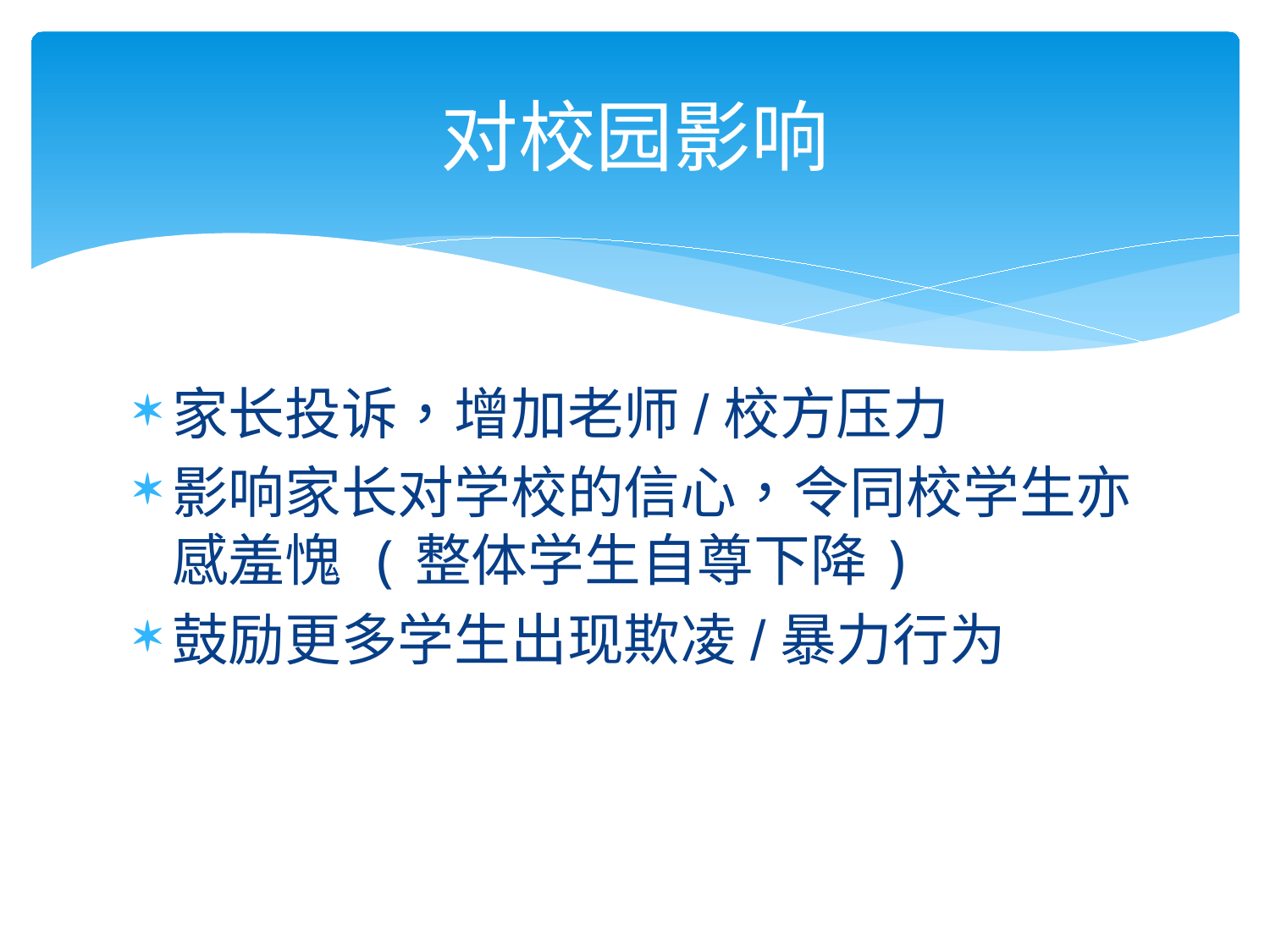

# 对校园影响
家长投诉，增加老师/校方压力
影响家长对学校的信心，令同校学生亦感羞愧 (整体学生自尊下降)
鼓励更多学生出现欺凌/暴力行为